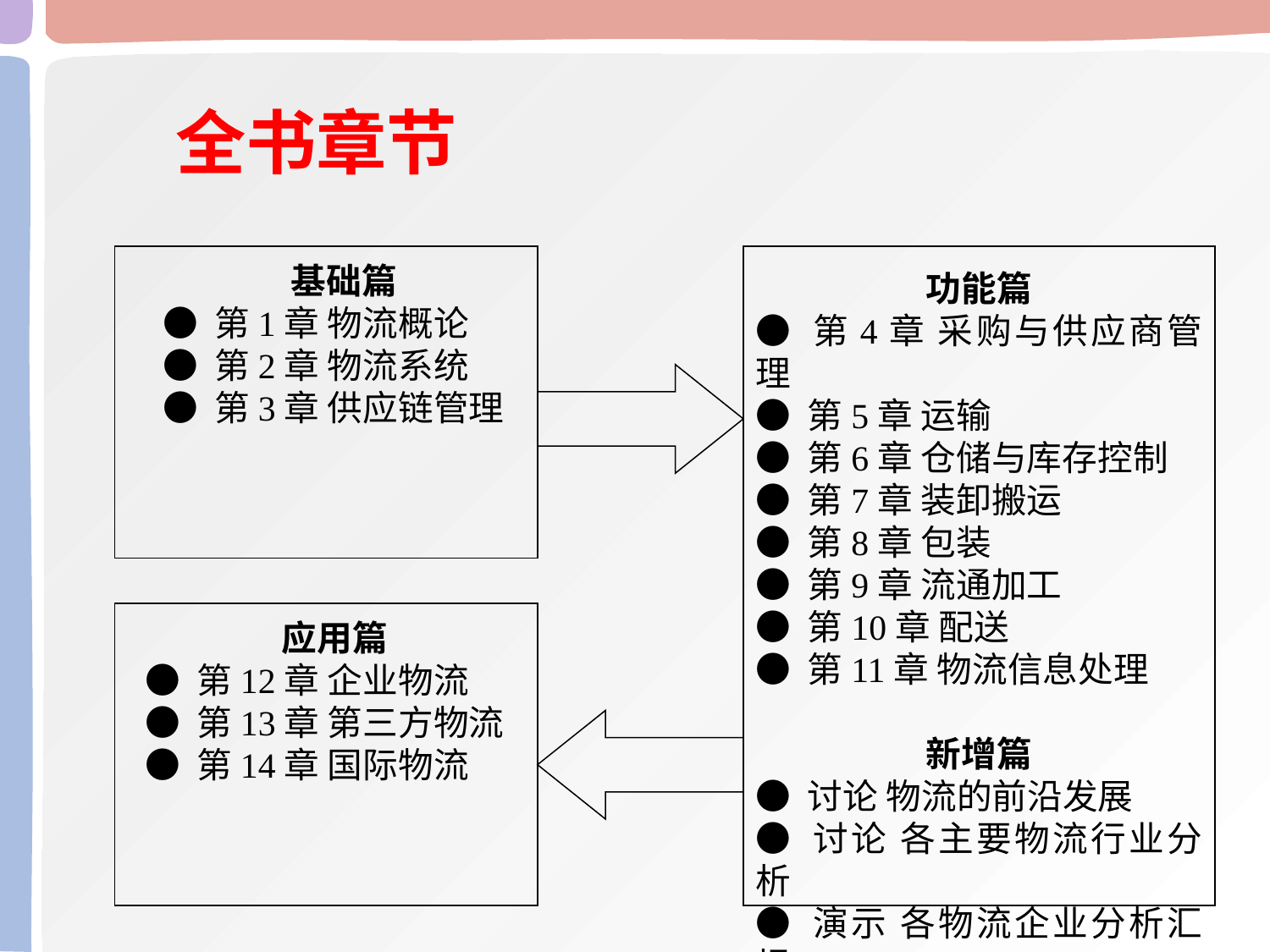

全书章节
基础篇
● 第1章 物流概论
● 第2章 物流系统
● 第3章 供应链管理

功能篇
● 第4章 采购与供应商管理
● 第5章 运输
● 第6章 仓储与库存控制
● 第7章 装卸搬运
● 第8章 包装
● 第9章 流通加工
● 第10章 配送
● 第11章 物流信息处理

新增篇
● 讨论 物流的前沿发展
● 讨论 各主要物流行业分析
● 演示 各物流企业分析汇报

应用篇
● 第12章 企业物流
● 第13章 第三方物流
● 第14章 国际物流